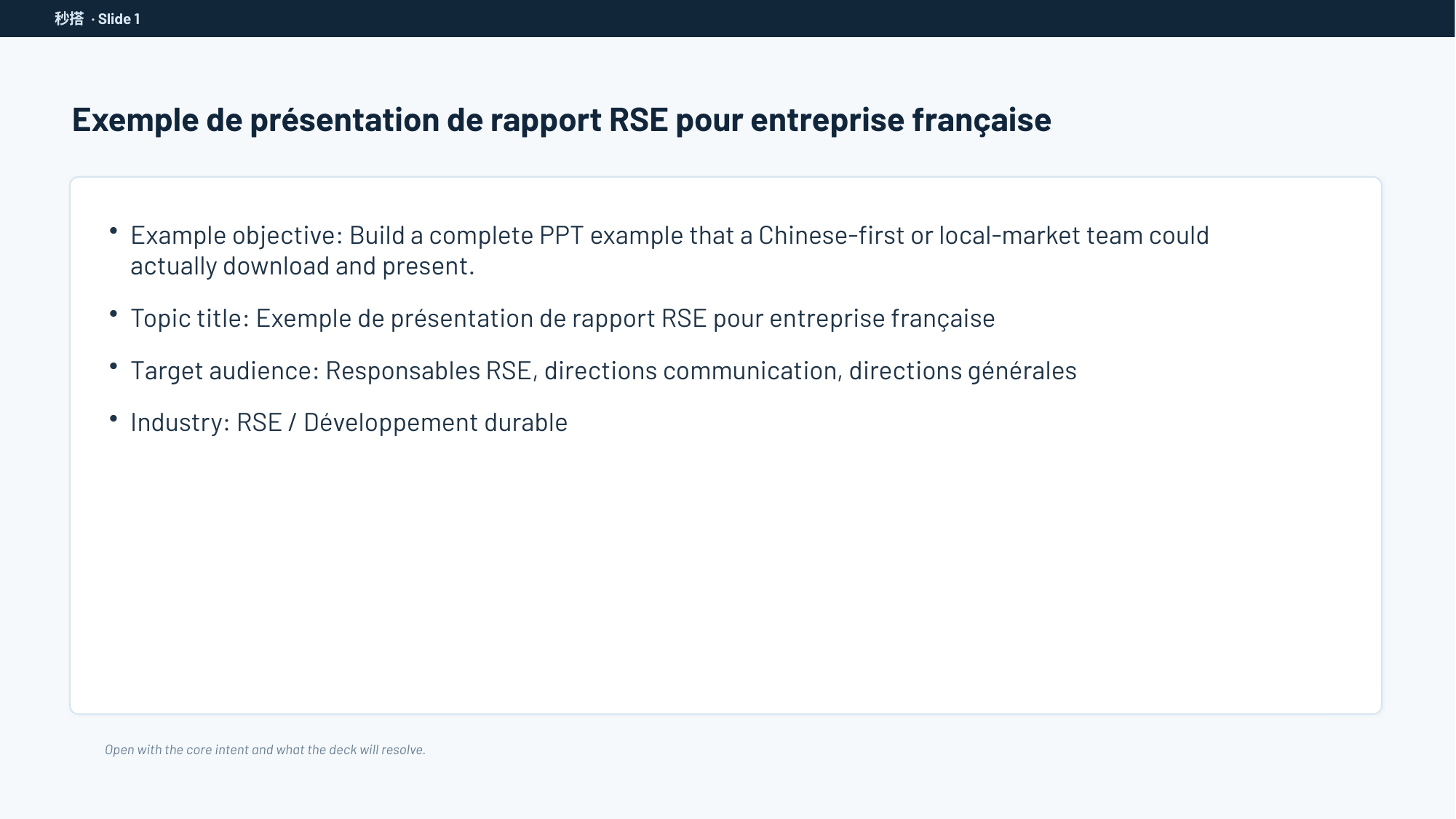

秒搭 · Slide 1
Exemple de présentation de rapport RSE pour entreprise française

Example objective: Build a complete PPT example that a Chinese-first or local-market team could actually download and present.
Topic title: Exemple de présentation de rapport RSE pour entreprise française
Target audience: Responsables RSE, directions communication, directions générales
Industry: RSE / Développement durable
Open with the core intent and what the deck will resolve.